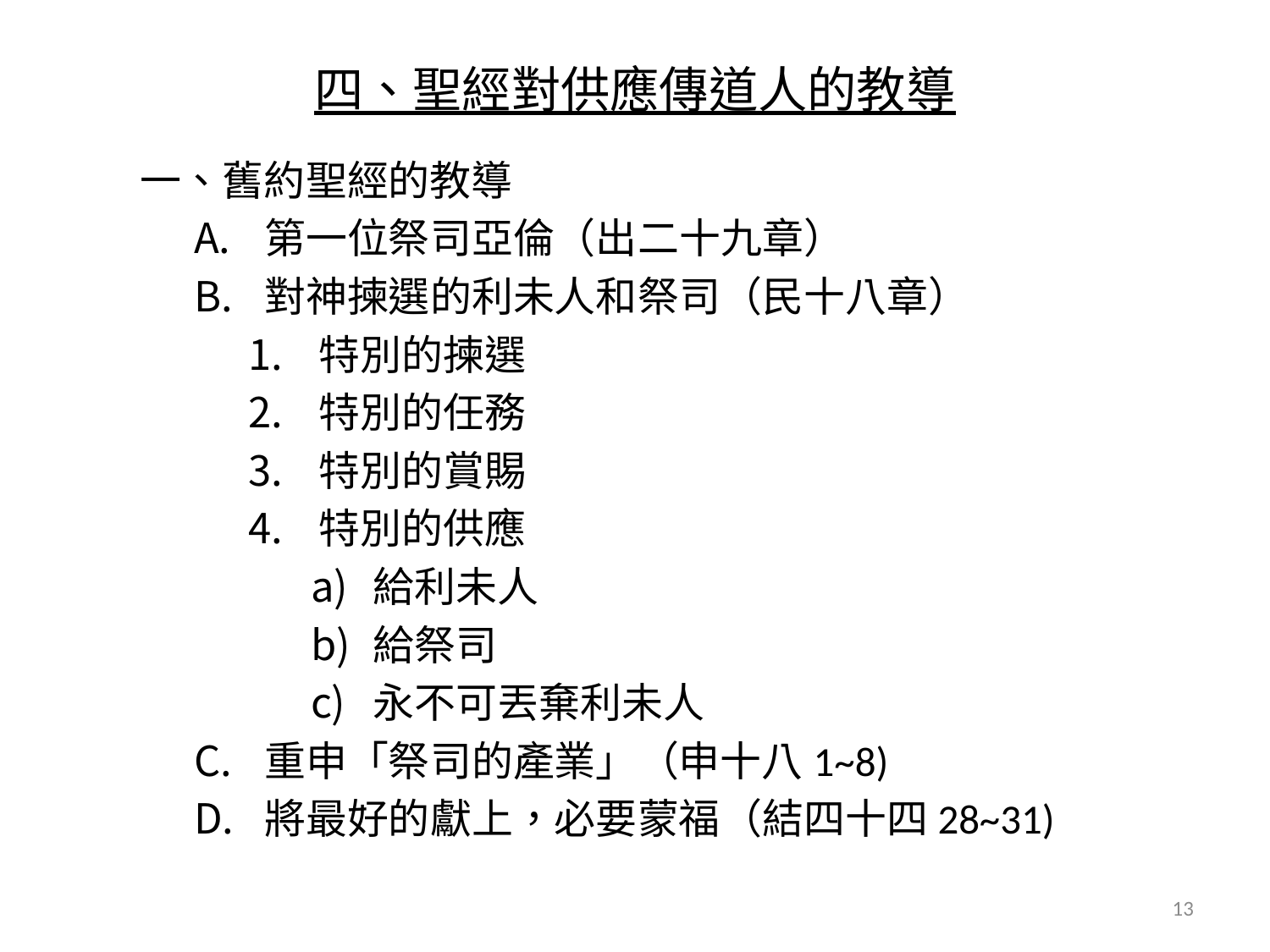

# 四、聖經對供應傳道人的教導
一、舊約聖經的教導
第一位祭司亞倫（出二十九章）
對神揀選的利未人和祭司（民十八章）
特別的揀選
特別的任務
特別的賞賜
特別的供應
給利未人
給祭司
永不可丟棄利未人
重申「祭司的產業」（申十八1~8)
將最好的獻上，必要蒙福（結四十四28~31)
13